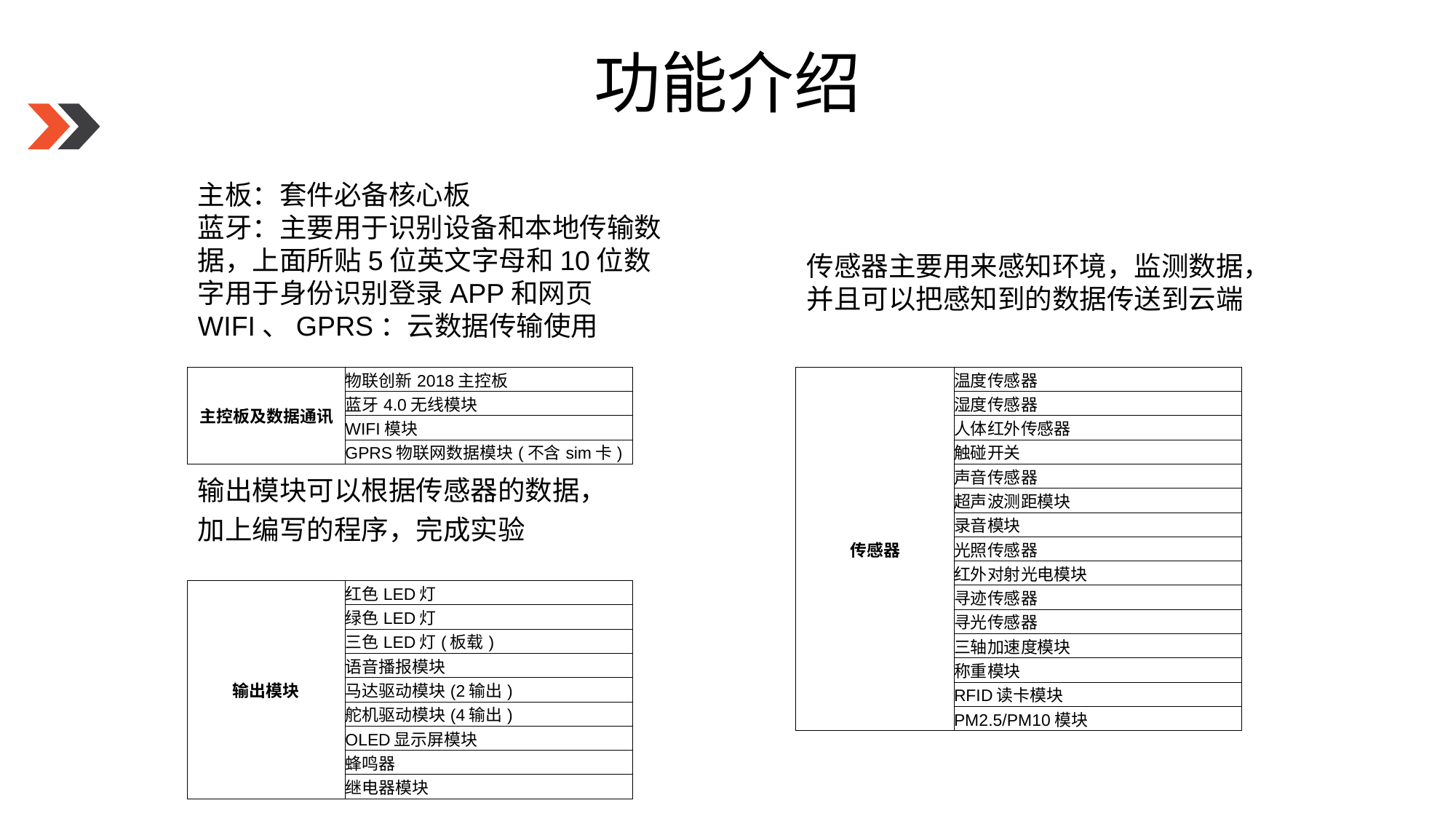

功能介绍
主板：套件必备核心板
蓝牙：主要用于识别设备和本地传输数据，上面所贴5位英文字母和10位数字用于身份识别登录APP和网页
WIFI、GPRS：云数据传输使用
传感器主要用来感知环境，监测数据，并且可以把感知到的数据传送到云端
| 主控板及数据通讯 | 物联创新2018主控板 |
| --- | --- |
|  | 蓝牙4.0无线模块 |
|  | WIFI模块 |
|  | GPRS物联网数据模块(不含sim卡) |
| 传感器 | 温度传感器 |
| --- | --- |
|  | 湿度传感器 |
|  | 人体红外传感器 |
|  | 触碰开关 |
|  | 声音传感器 |
|  | 超声波测距模块 |
|  | 录音模块 |
|  | 光照传感器 |
|  | 红外对射光电模块 |
|  | 寻迹传感器 |
|  | 寻光传感器 |
|  | 三轴加速度模块 |
|  | 称重模块 |
|  | RFID读卡模块 |
|  | PM2.5/PM10模块 |
输出模块可以根据传感器的数据，加上编写的程序，完成实验
| 输出模块 | 红色LED灯 |
| --- | --- |
|  | 绿色LED灯 |
|  | 三色LED灯(板载) |
|  | 语音播报模块 |
|  | 马达驱动模块(2输出) |
|  | 舵机驱动模块(4输出) |
|  | OLED显示屏模块 |
|  | 蜂鸣器 |
|  | 继电器模块 |